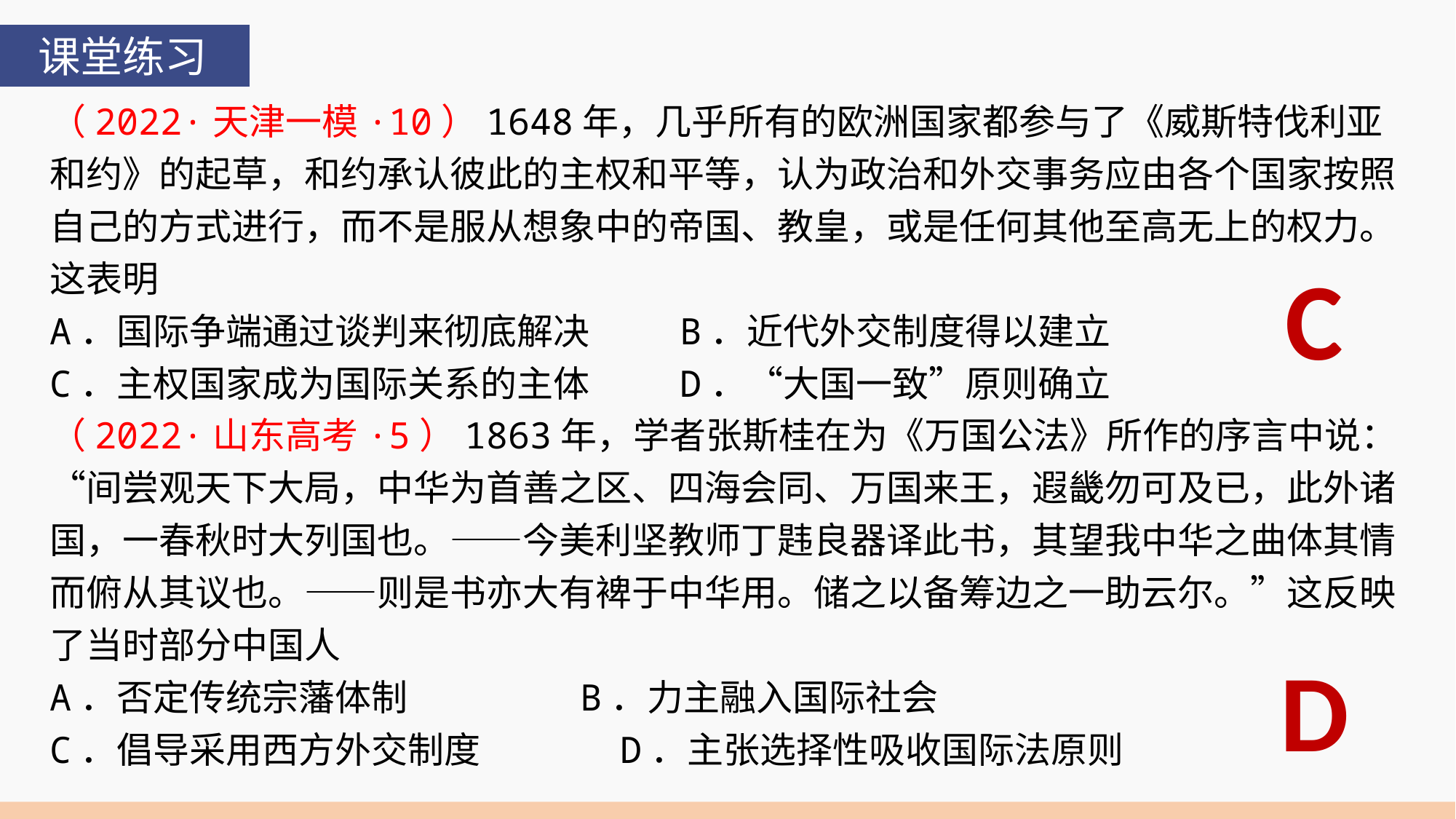

课堂练习
（2022·天津一模·10）1648年，几乎所有的欧洲国家都参与了《威斯特伐利亚和约》的起草，和约承认彼此的主权和平等，认为政治和外交事务应由各个国家按照自己的方式进行，而不是服从想象中的帝国、教皇，或是任何其他至高无上的权力。这表明
A．国际争端通过谈判来彻底解决          B．近代外交制度得以建立
C．主权国家成为国际关系的主体          D．“大国一致”原则确立
C
（2022·山东高考·5）1863年，学者张斯桂在为《万国公法》所作的序言中说：“间尝观天下大局，中华为首善之区、四海会同、万国来王，遐畿勿可及已，此外诸国，一春秋时大列国也。——今美利坚教师丁韪良器译此书，其望我中华之曲体其情而俯从其议也。——则是书亦大有裨于中华用。储之以备筹边之一助云尔。”这反映了当时部分中国人
A．否定传统宗藩体制                    B．力主融入国际社会
C．倡导采用西方外交制度                D．主张选择性吸收国际法原则
D